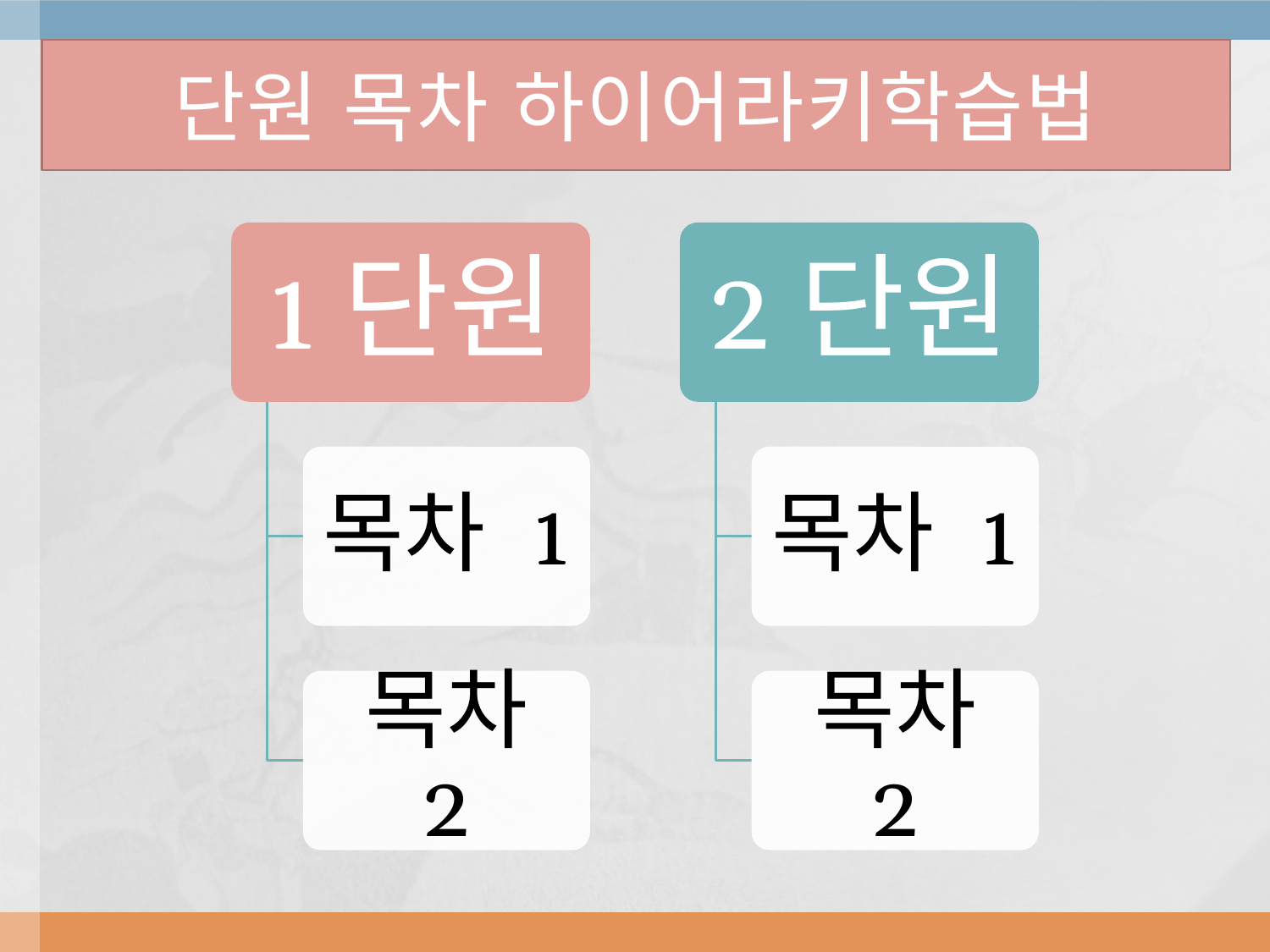

# 단원 목차 하이어라키학습법
1단원
목차 1
목차 2
2단원
목차 1
목차 2